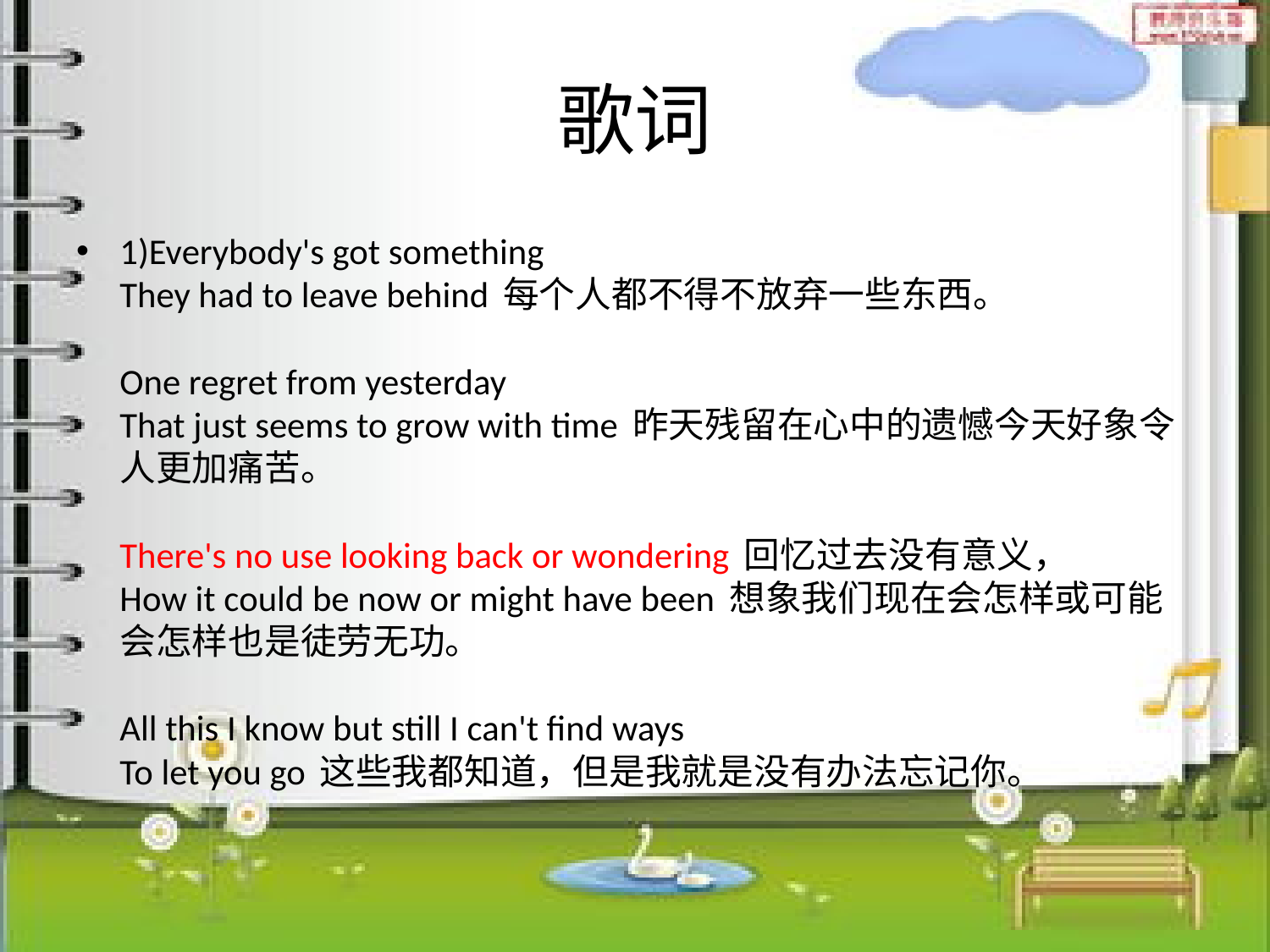

# 歌词
1)Everybody's got something
They had to leave behind 每个人都不得不放弃一些东西。
One regret from yesterday
That just seems to grow with time 昨天残留在心中的遗憾今天好象令人更加痛苦。
There's no use looking back or wondering 回忆过去没有意义，
How it could be now or might have been 想象我们现在会怎样或可能会怎样也是徒劳无功。
All this I know but still I can't find ways
To let you go 这些我都知道，但是我就是没有办法忘记你。